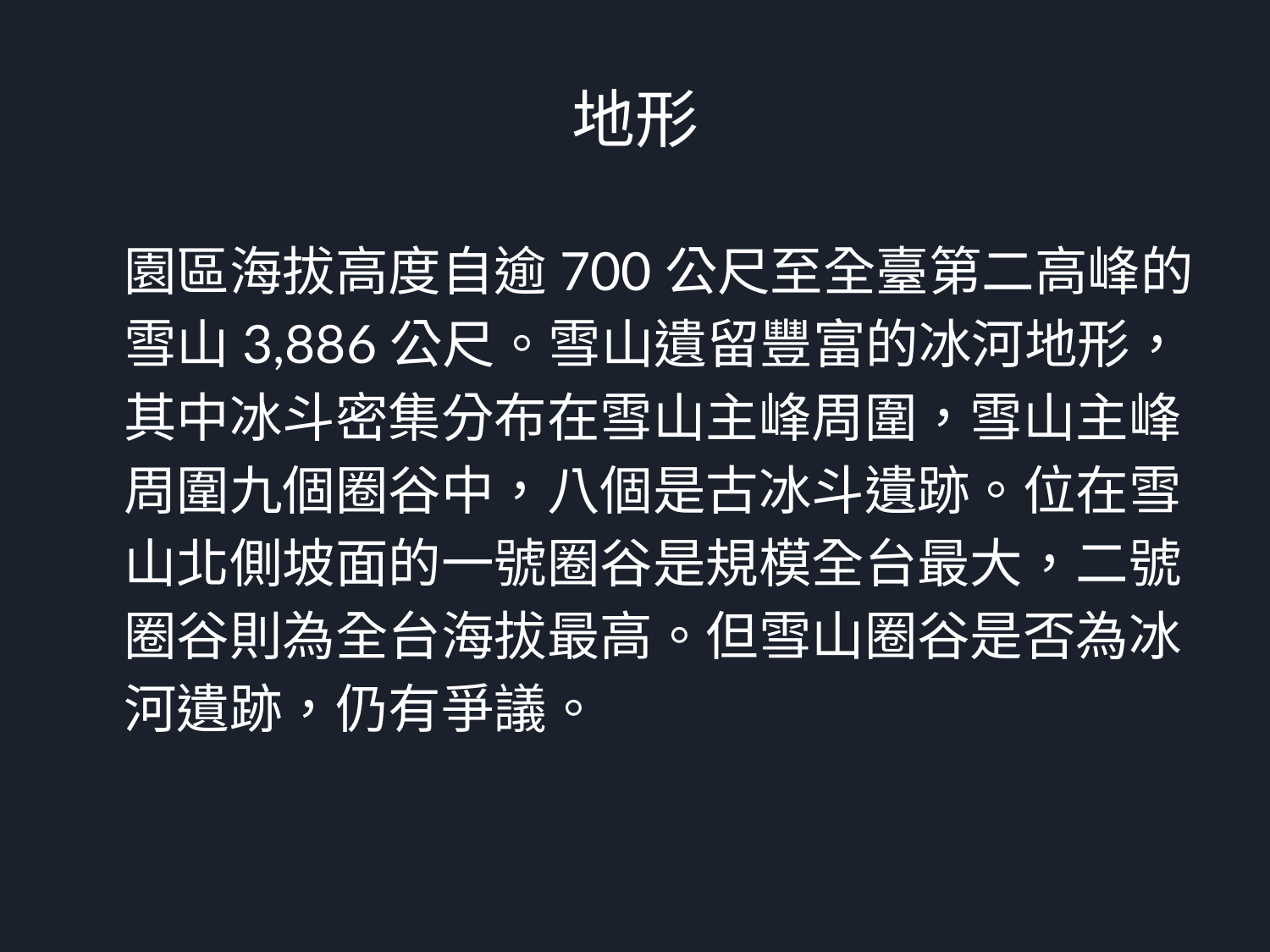

# 地形
園區海拔高度自逾700公尺至全臺第二高峰的雪山3,886公尺。雪山遺留豐富的冰河地形，其中冰斗密集分布在雪山主峰周圍，雪山主峰周圍九個圈谷中，八個是古冰斗遺跡。位在雪山北側坡面的一號圈谷是規模全台最大，二號圈谷則為全台海拔最高。但雪山圈谷是否為冰河遺跡，仍有爭議。